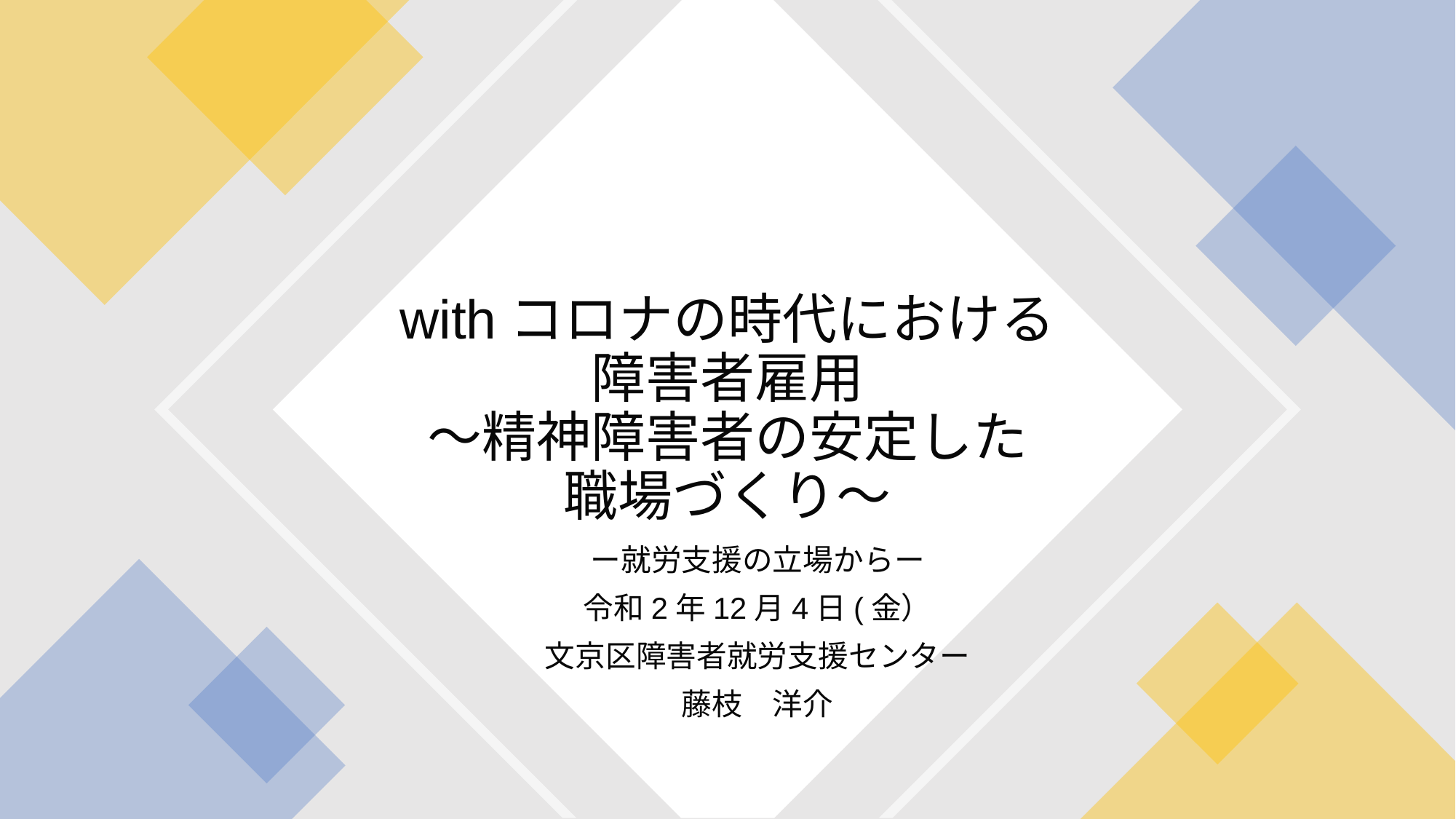

# withコロナの時代における障害者雇用 ～精神障害者の安定した 職場づくり～
ー就労支援の立場からー
令和2年12月4日(金）
文京区障害者就労支援センター
藤枝　洋介